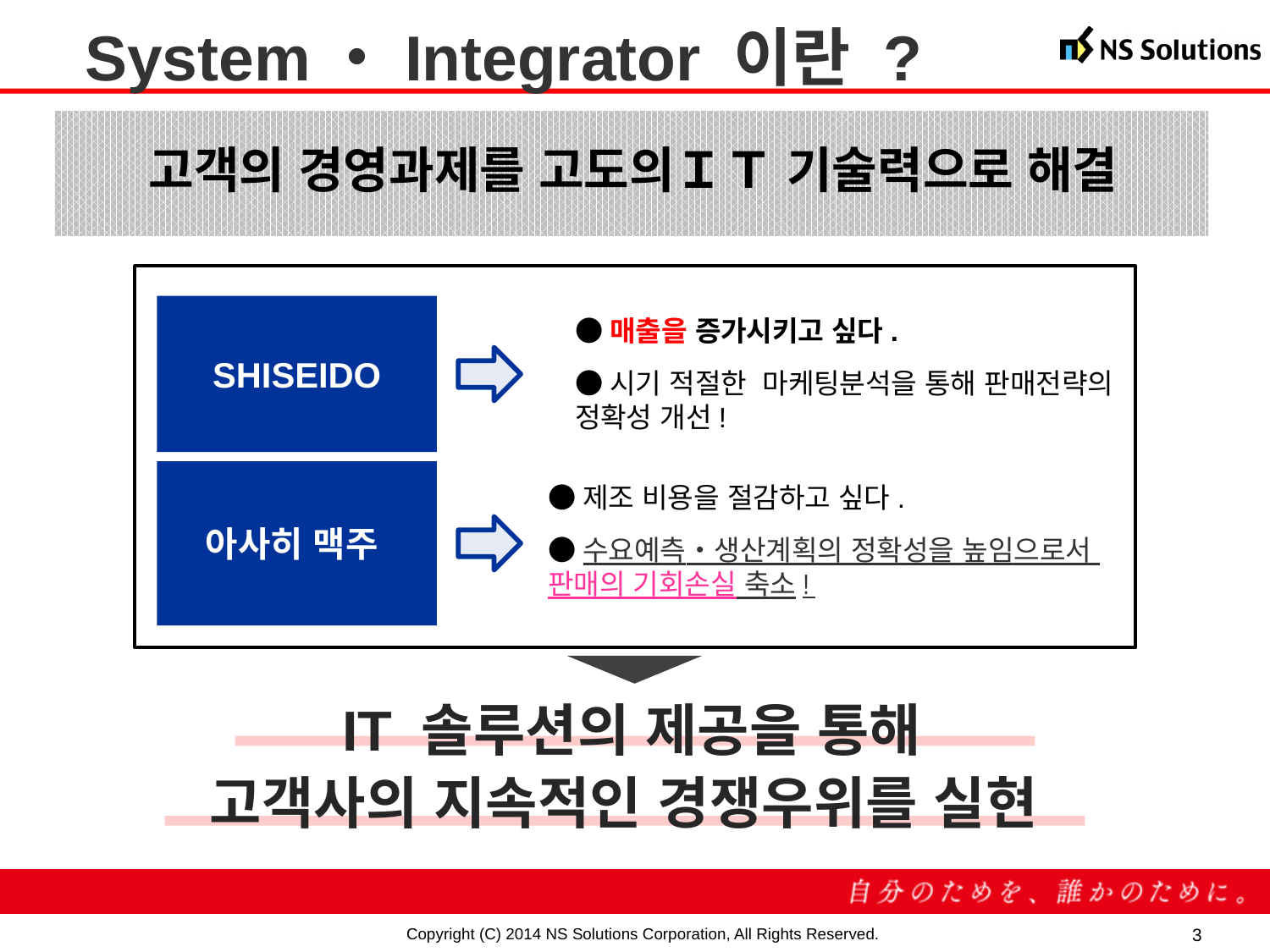

System・Integrator 이란 ?

고객의 경영과제를 고도의ＩＴ 기술력으로 해결

SHISEIDO
●매출을 증가시키고 싶다.

●시기 적절한  마케팅분석을 통해 판매전략의
정확성 개선!

아사히 맥주
●제조 비용을 절감하고 싶다.

●수요예측・생산계획의 정확성을 높임으로서
판매의 기회손실 축소!

IT 솔루션의 제공을 통해
고객사의 지속적인 경쟁우위를 실현